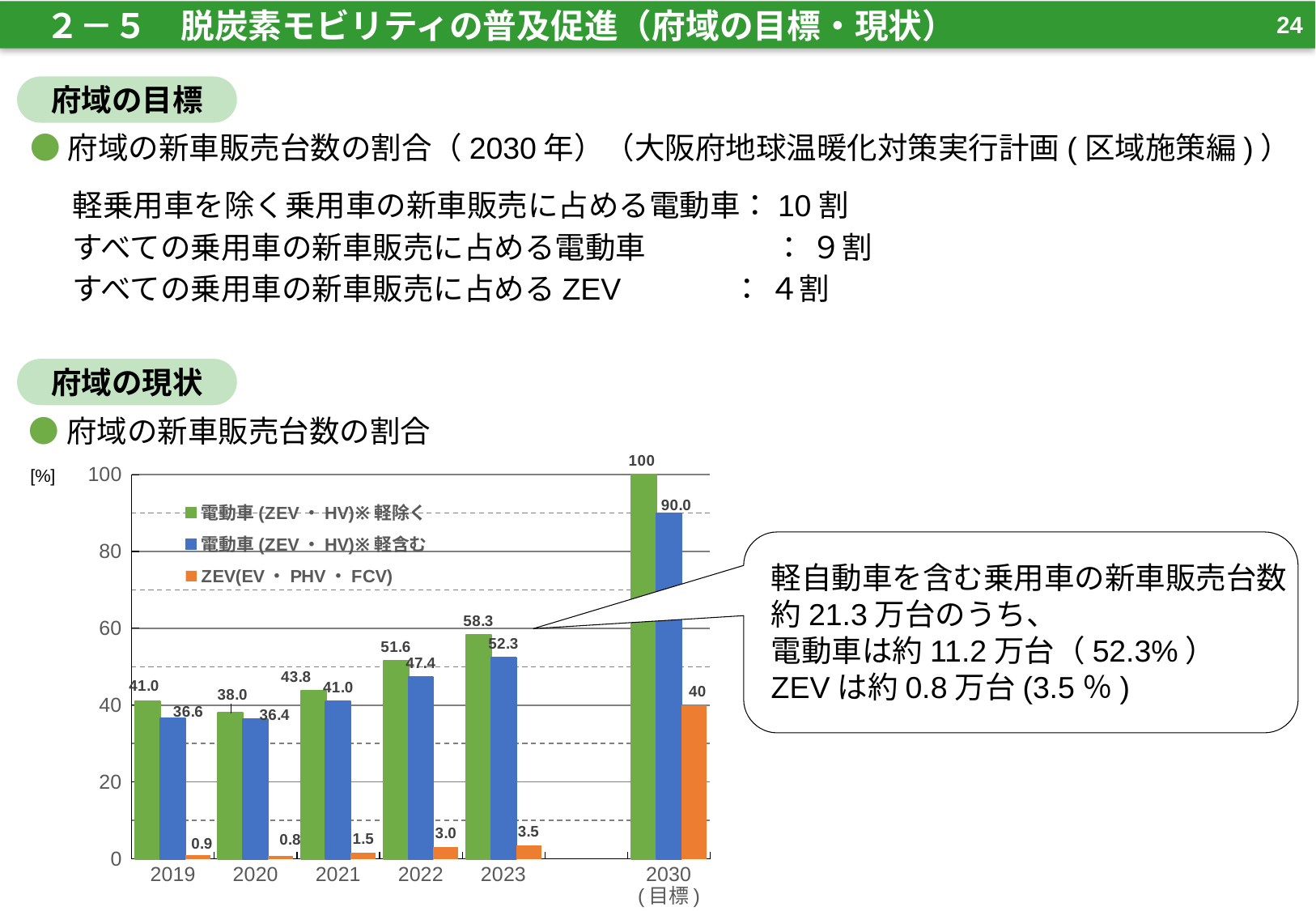

24
　２－５　脱炭素モビリティの普及促進（府域の目標・現状）
府域の目標
●府域の新車販売台数の割合（2030年）（大阪府地球温暖化対策実行計画(区域施策編)）
　軽乗用車を除く乗用車の新車販売に占める電動車：10割
　すべての乗用車の新車販売に占める電動車　 　　　： ９割
　すべての乗用車の新車販売に占めるZEV            ： ４割
府域の現状
●府域の新車販売台数の割合

### Chart

| Category | 電動車(ZEV・HV)※軽除く | 電動車(ZEV・HV)※軽含む | ZEV(EV・PHV・FCV) |
|---|---|---|---|
| 2019 | 41.0 | 36.6 | 0.9 |
| 2020 | 38.0 | 36.4 | 0.8 |
| 2021 | 43.8 | 41.0 | 1.5 |
| 2022 | 51.6 | 47.4 | 3.0 |
| 2023 | 58.3 | 52.3 | 3.5 |
|  | None | None | None |
| 2030
(目標) | 100.0 | 90.0 | 40.0 |
[%]

軽自動車を含む乗用車の新車販売台数
約21.3万台のうち、
電動車は約11.2万台（52.3%）
ZEVは約0.8万台(3.5％)